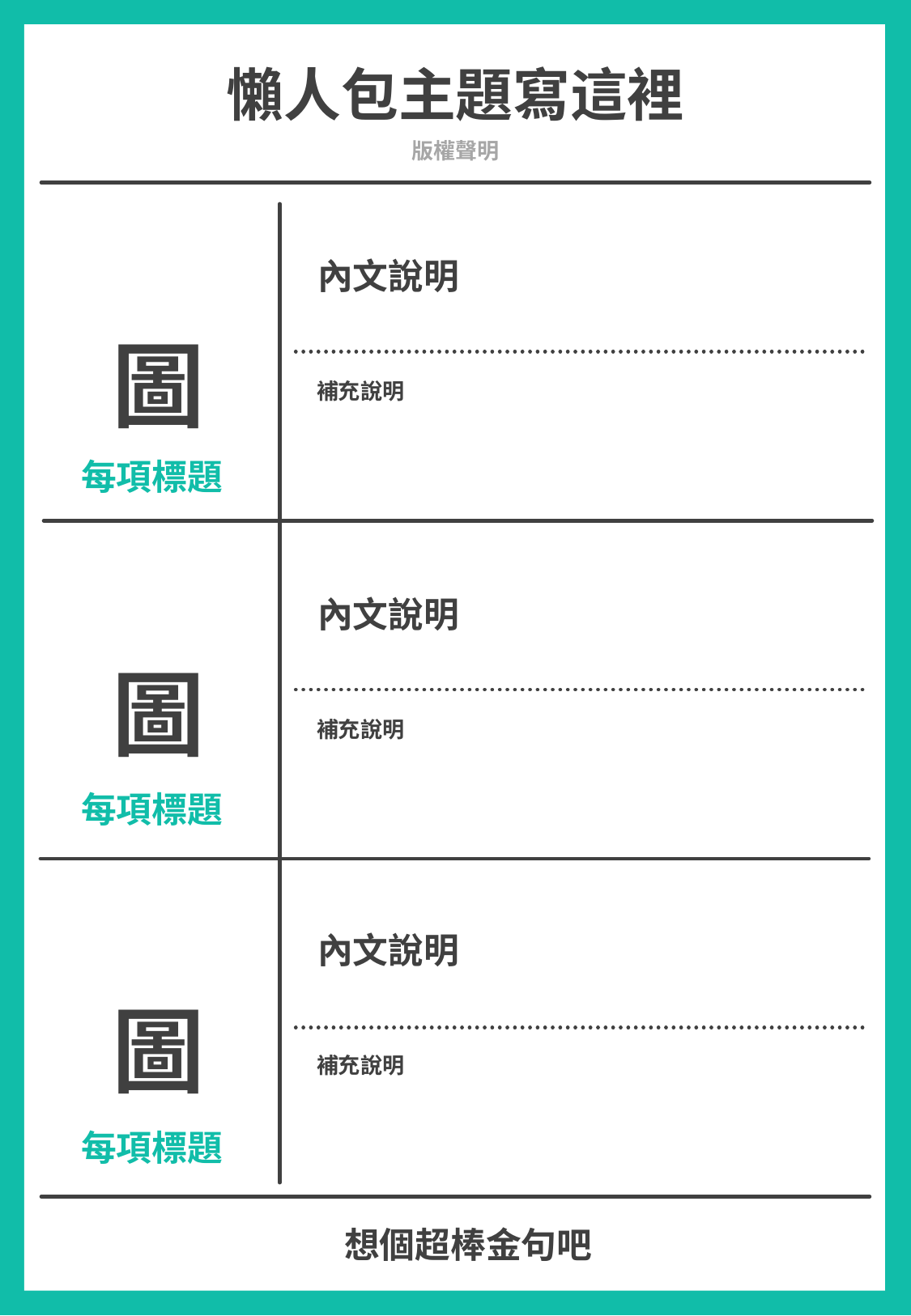

懶人包主題寫這裡
版權聲明
內文說明
圖
補充說明
每項標題
內文說明
圖
補充說明
每項標題
內文說明
圖
補充說明
每項標題
想個超棒金句吧